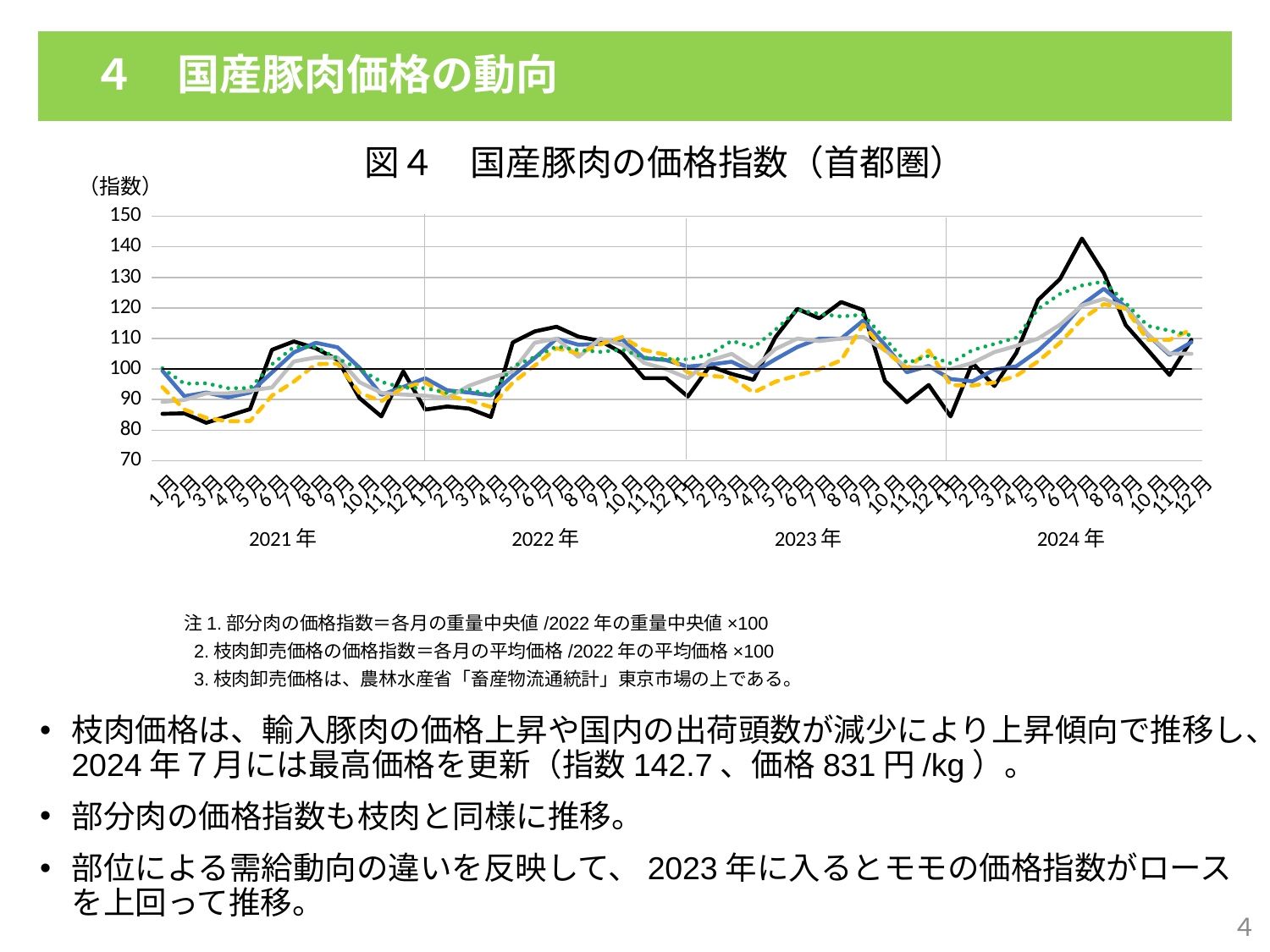

４　国産豚肉価格の動向
図４　国産豚肉の価格指数（首都圏）

### Chart

| Category | 枝肉卸売価格 | ロース | ヒレ | バラ | モモ |  |
|---|---|---|---|---|---|---|
| 1月 | 85.35852297123229 | 99.44444444444444 | 89.25925925925925 | 94.10760034158838 | 100.28943560057887 | 100.0 |
| 2月 | 85.53027050236153 | 91.11111111111111 | 89.9074074074074 | 86.76345004269855 | 95.22431259044862 | 100.0 |
| 3月 | 82.43881494203521 | 92.31481481481481 | 92.03703703703704 | 84.03074295473954 | 95.36903039073806 | 100.0 |
| 4月 | 84.67153284671532 | 90.74074074074075 | 92.03703703703704 | 82.9205807002562 | 93.77713458755427 | 100.0 |
| 5月 | 86.90425075139545 | 92.31481481481481 | 92.96296296296296 | 83.0059777967549 | 93.77713458755427 | 100.0 |
| 6月 | 106.31172176899958 | 98.88888888888889 | 93.98148148148148 | 91.28949615713066 | 101.59189580318379 | 100.0 |
| 7月 | 109.05968226706742 | 105.46296296296296 | 102.5 | 95.90093936806149 | 107.23589001447178 | 100.0 |
| 8月 | 106.82696436238729 | 108.61111111111111 | 103.79629629629629 | 101.62254483347566 | 107.23589001447178 | 100.0 |
| 9月 | 103.04851867754401 | 107.12962962962963 | 103.79629629629629 | 101.7933390264731 | 103.47322720694646 | 100.0 |
| 10月 | 90.51094890510949 | 100.46296296296296 | 95.74074074074075 | 92.22886421861656 | 100.0 | 100.0 |
| 11月 | 84.4997853155861 | 91.57407407407408 | 92.22222222222223 | 89.49615713065755 | 95.80318379160637 | 100.0 |
| 12月 | 99.27007299270073 | 94.16666666666667 | 91.66666666666667 | 94.02220324508967 | 93.9218523878437 | 100.0 |
| 1月 | 86.73250322026621 | 97.03703703703704 | 91.29629629629629 | 95.64474807856533 | 93.77713458755427 | 100.0 |
| 2月 | 87.76298840704165 | 93.05555555555556 | 90.55555555555556 | 91.28949615713066 | 92.18523878437048 | 100.0 |
| 3月 | 87.0759982825247 | 92.31481481481481 | 94.53703703703704 | 89.666951323655 | 93.34298118668596 | 100.0 |
| 4月 | 84.32803778445685 | 91.38888888888889 | 97.12962962962963 | 87.61742100768573 | 91.4616497829233 | 100.0 |
| 5月 | 108.71618720480893 | 97.87037037037037 | 99.25925925925925 | 95.5593509820666 | 100.86830680173661 | 100.0 |
| 6月 | 112.32288535852297 | 103.61111111111111 | 108.61111111111111 | 101.11016225448334 | 103.90738060781476 | 100.0 |
| 7月 | 113.86861313868613 | 110.0 | 110.0 | 106.83176771989753 | 107.38060781476122 | 100.0 |
| 8月 | 110.60541004723058 | 107.96296296296296 | 103.98148148148148 | 105.12382578992315 | 106.22286541244573 | 100.0 |
| 9月 | 109.23142979819666 | 108.24074074074075 | 110.0 | 108.1127241673783 | 105.64399421128799 | 100.0 |
| 10月 | 105.28123658222412 | 109.72222222222223 | 107.96296296296296 | 110.50384286934245 | 106.36758321273517 | 100.0 |
| 11月 | 97.0373550880206 | 103.61111111111111 | 102.03703703703704 | 106.23398804440649 | 103.76266280752533 | 100.0 |
| 12月 | 97.0373550880206 | 102.96296296296296 | 100.0 | 104.69684030742955 | 103.32850940665702 | 100.0 |
| 1月 | 91.02619149849721 | 100.83333333333333 | 97.03703703703704 | 98.88983774551666 | 103.18379160636758 | 100.0 |
| 2月 | 100.98754830399314 | 101.48148148148148 | 102.77777777777777 | 97.86507258753203 | 104.77568740955138 | 100.0 |
| 3月 | 98.41133533705452 | 102.4074074074074 | 105.0 | 97.18189581554228 | 109.26193921852388 | 100.0 |
| 4月 | 96.52211249463289 | 98.98148148148148 | 100.27777777777777 | 92.31426131511529 | 107.09117221418235 | 100.0 |
| 5月 | 110.43366251610134 | 103.24074074074075 | 106.57407407407408 | 95.90093936806149 | 112.87988422575977 | 100.0 |
| 6月 | 119.7080291970803 | 107.22222222222223 | 110.0 | 97.95046968403074 | 119.39218523878436 | 100.0 |
| 7月 | 116.61657363675397 | 110.0 | 109.16666666666667 | 99.91460290350128 | 118.08972503617944 | 100.0 |
| 8月 | 121.94074710176041 | 110.0 | 110.0 | 102.90350128095645 | 117.22141823444284 | 100.0 |
| 9月 | 119.36453413482181 | 115.83333333333333 | 110.55555555555556 | 114.51750640478224 | 117.80028943560058 | 100.0 |
| 10月 | 96.17861743237441 | 107.96296296296296 | 106.20370370370371 | 106.06319385140905 | 109.98552821997106 | 100.0 |
| 11月 | 89.13696865607557 | 98.98148148148148 | 100.46296296296296 | 100.08539709649872 | 102.0260492040521 | 100.0 |
| 12月 | 94.80463718334049 | 101.01851851851852 | 100.46296296296296 | 106.06319385140905 | 104.34153400868307 | 100.0 |
| 1月 | 84.4997853155861 | 96.75925925925925 | 100.0 | 94.79077711357814 | 101.88133140376266 | 100.0 |
| 2月 | 102.01803349076857 | 96.01851851851852 | 102.03703703703704 | 94.6199829205807 | 106.22286541244573 | 100.0 |
| 3月 | 94.461142121082 | 99.81481481481481 | 105.55555555555556 | 95.64474807856533 | 108.24891461649783 | 100.0 |
| 4月 | 105.28123658222412 | 100.92592592592592 | 107.5925925925926 | 97.7796754910333 | 110.27496382054993 | 100.0 |
| 5月 | 122.62773722627738 | 106.01851851851852 | 110.0 | 102.56191289496157 | 119.68162083936325 | 100.0 |
| 6月 | 129.49763847144698 | 112.5925925925926 | 114.53703703703704 | 108.62510674637062 | 124.60202604920406 | 100.0 |
| 7月 | 142.72219836839847 | 121.01851851851852 | 120.83333333333333 | 116.31084543125533 | 127.35166425470332 | 100.0 |
| 8月 | 131.38686131386862 | 126.29629629629629 | 122.96296296296296 | 121.26387702818104 | 128.65412445730826 | 100.0 |
| 9月 | 114.38385573207385 | 120.27777777777777 | 120.0 | 119.7267292912041 | 121.5629522431259 | 100.0 |
| 10月 | 106.31172176899958 | 111.29629629629629 | 111.48148148148148 | 109.56447480785653 | 114.18234442836469 | 100.0 |
| 11月 | 98.06784027479605 | 104.62962962962963 | 105.0925925925926 | 109.56447480785653 | 112.5904486251809 | 100.0 |
| 12月 | 109.57492486045513 | 108.79629629629629 | 105.0 | 112.98035866780529 | 110.99855282199711 | 100.0 |
注1.部分肉の価格指数＝各月の重量中央値/2022年の重量中央値×100
  2.枝肉卸売価格の価格指数＝各月の平均価格/2022年の平均価格×100
  3.枝肉卸売価格は、農林水産省「畜産物流通統計」東京市場の上である。
枝肉価格は、輸入豚肉の価格上昇や国内の出荷頭数が減少により上昇傾向で推移し、2024年７月には最高価格を更新（指数142.7、価格831円/kg）。
部分肉の価格指数も枝肉と同様に推移。
部位による需給動向の違いを反映して、2023年に入るとモモの価格指数がロースを上回って推移。
４